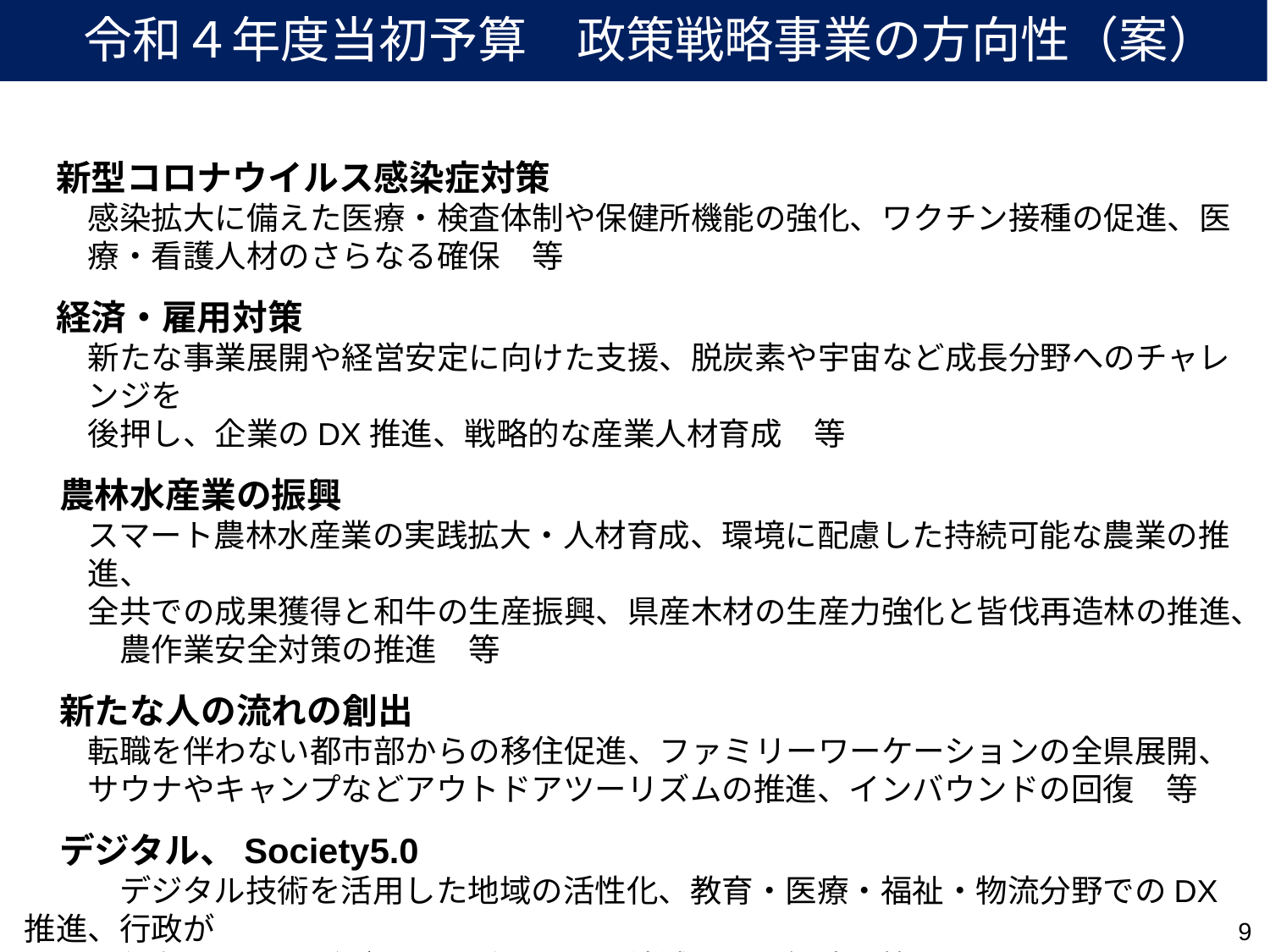

令和４年度当初予算　政策戦略事業の方向性（案）
　新型コロナウイルス感染症対策
感染拡大に備えた医療・検査体制や保健所機能の強化、ワクチン接種の促進、医療・看護人材のさらなる確保　等
　経済・雇用対策
新たな事業展開や経営安定に向けた支援、脱炭素や宇宙など成長分野へのチャレンジを
後押し、企業のDX推進、戦略的な産業人材育成　等
　農林水産業の振興
スマート農林水産業の実践拡大・人材育成、環境に配慮した持続可能な農業の推進、
全共での成果獲得と和牛の生産振興、県産木材の生産力強化と皆伐再造林の推進、　農作業安全対策の推進　等
　新たな人の流れの創出
転職を伴わない都市部からの移住促進、ファミリーワーケーションの全県展開、サウナやキャンプなどアウトドアツーリズムの推進、インバウンドの回復　等
　デジタル、Society5.0
　　　デジタル技術を活用した地域の活性化、教育・医療・福祉・物流分野でのDX推進、行政が
　　　保有するビッグデータの活用による地域課題の解決　等

9